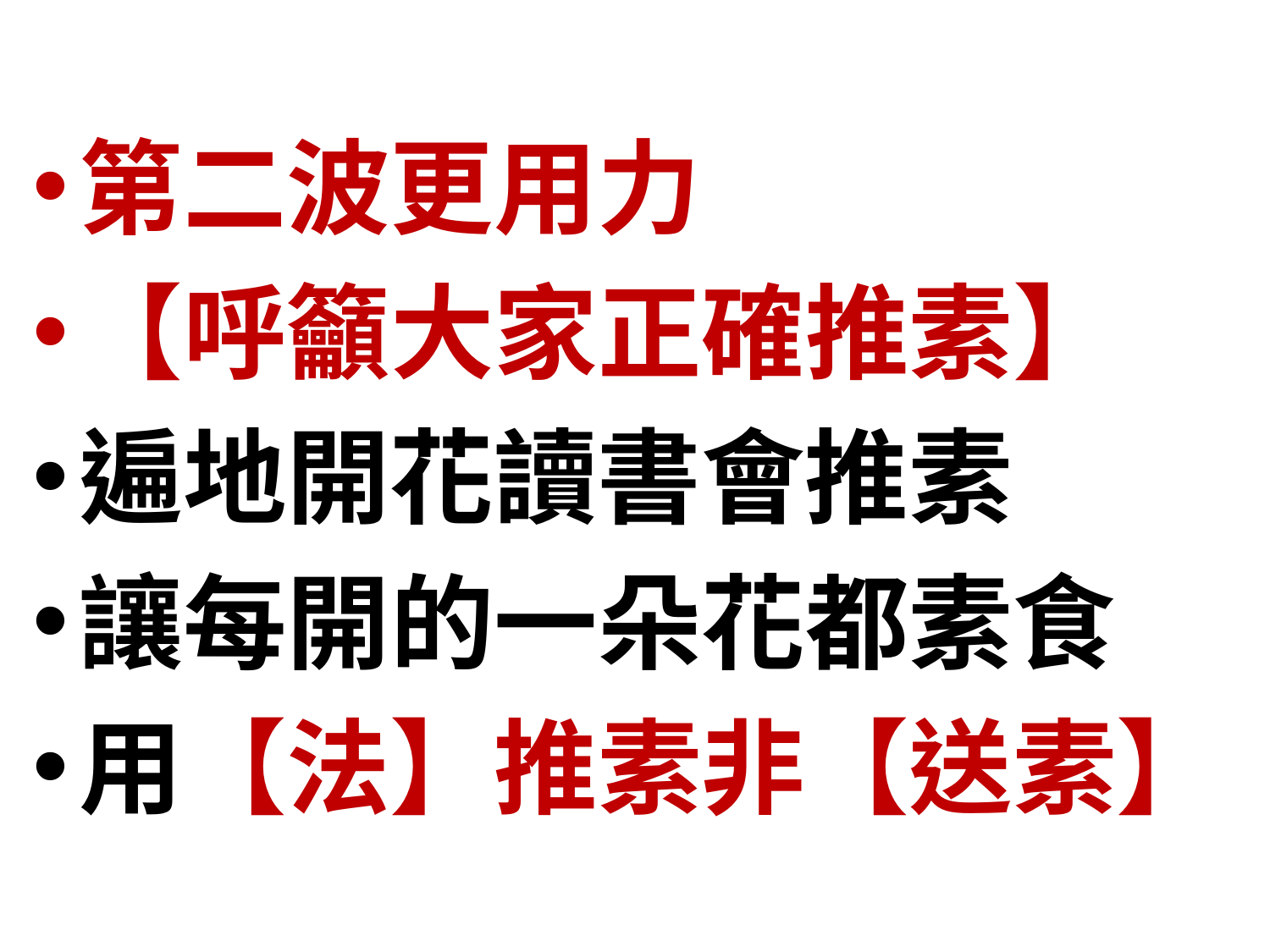

第二波更用力
【呼籲大家正確推素】
遍地開花讀書會推素
讓每開的一朵花都素食
用【法】推素非【送素】